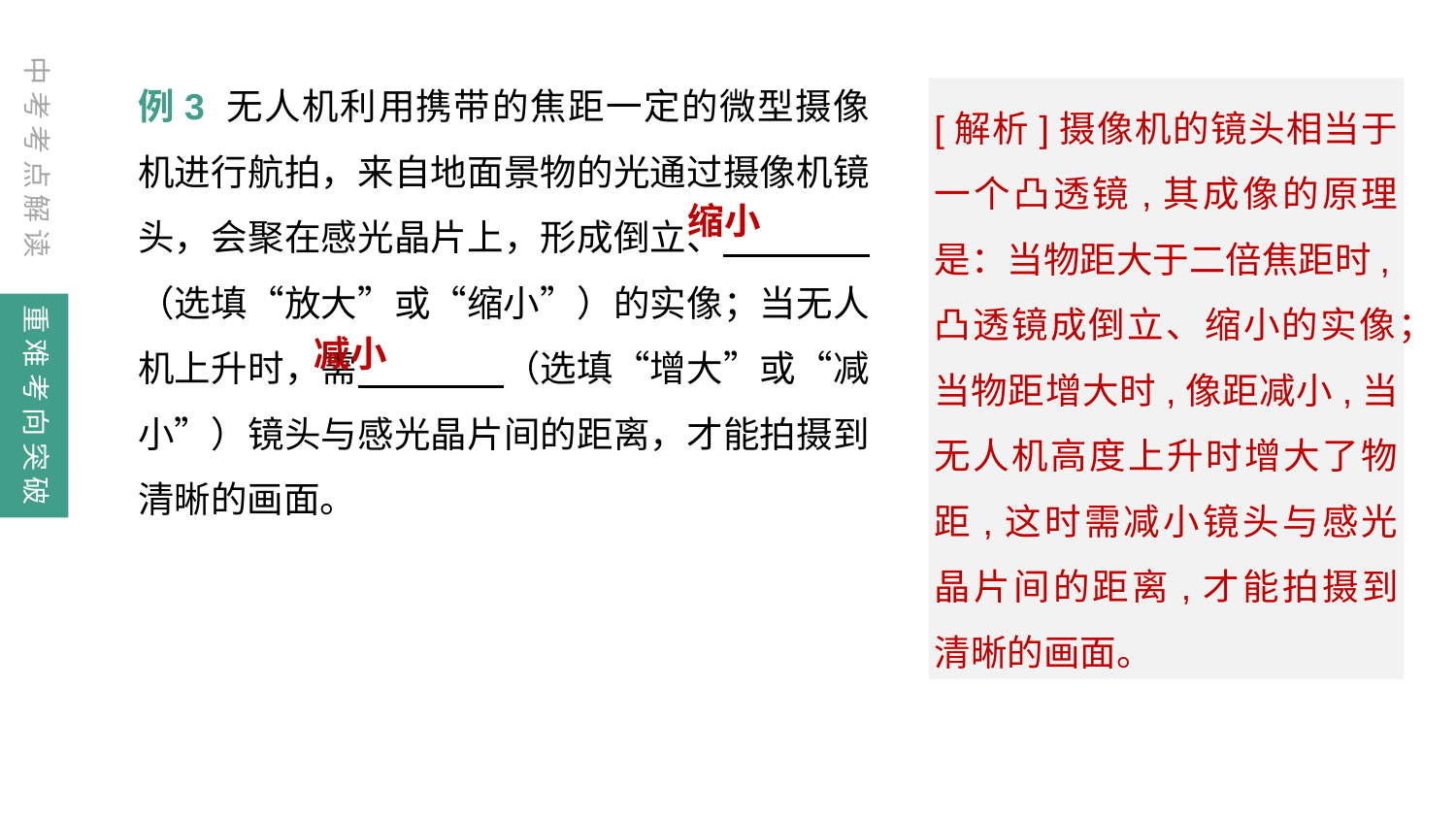

中考考点解读
例3 无人机利用携带的焦距一定的微型摄像机进行航拍，来自地面景物的光通过摄像机镜头，会聚在感光晶片上，形成倒立、　　　　（选填“放大”或“缩小”）的实像；当无人机上升时，需　　　　（选填“增大”或“减小”）镜头与感光晶片间的距离，才能拍摄到清晰的画面。
[解析]摄像机的镜头相当于一个凸透镜,其成像的原理是：当物距大于二倍焦距时,凸透镜成倒立、缩小的实像；当物距增大时,像距减小,当无人机高度上升时增大了物距,这时需减小镜头与感光晶片间的距离,才能拍摄到清晰的画面。
缩小
重难考向突破

减小